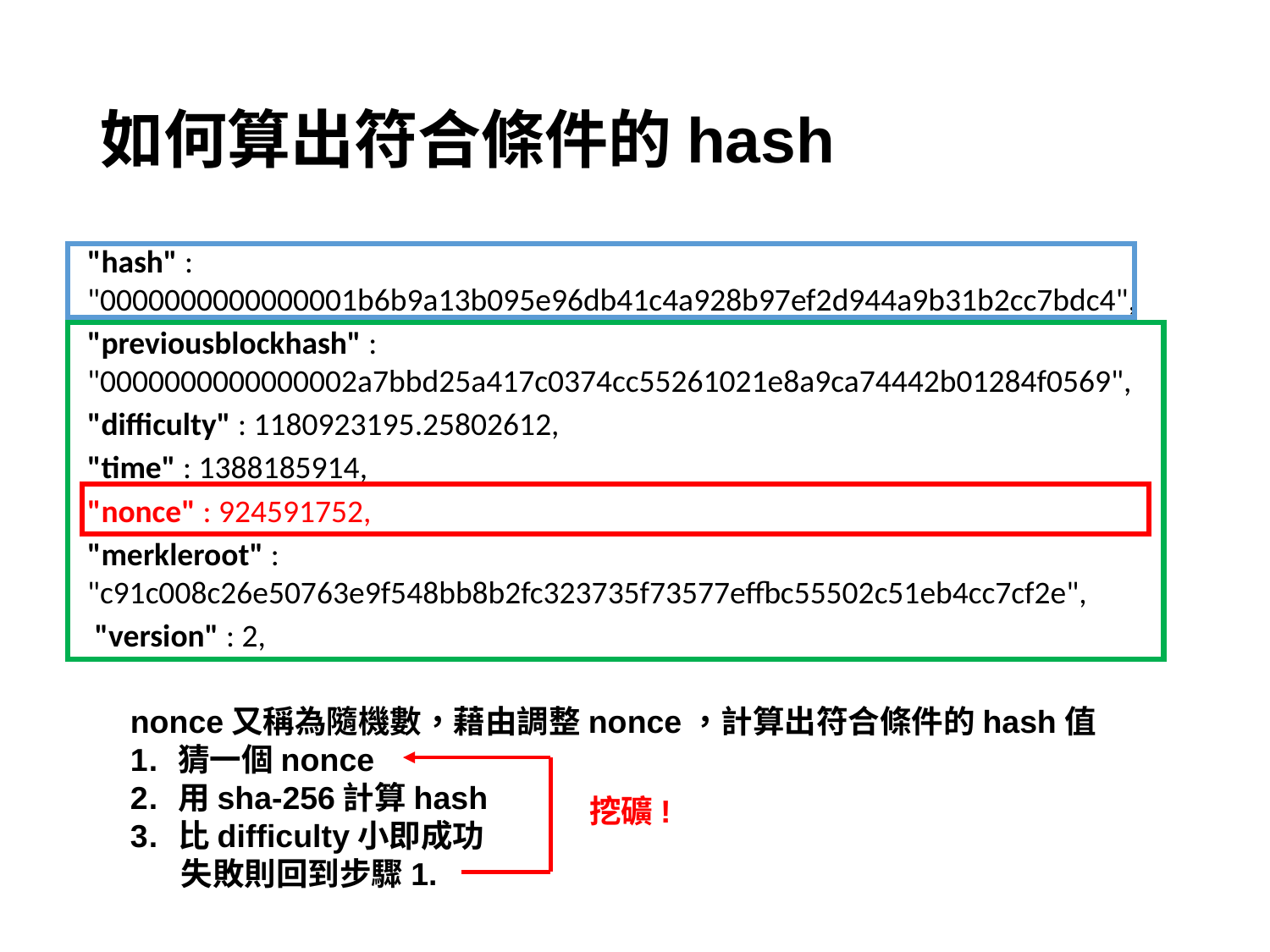

# 如何算出符合條件的hash
"hash" : "0000000000000001b6b9a13b095e96db41c4a928b97ef2d944a9b31b2cc7bdc4",
"previousblockhash" : "0000000000000002a7bbd25a417c0374cc55261021e8a9ca74442b01284f0569",
"difficulty" : 1180923195.25802612,
"time" : 1388185914,
"nonce" : 924591752,
"merkleroot" : "c91c008c26e50763e9f548bb8b2fc323735f73577effbc55502c51eb4cc7cf2e",
 "version" : 2,

nonce又稱為隨機數，藉由調整nonce，計算出符合條件的hash值
猜一個nonce
用sha-256計算hash
比difficulty小即成功
      失敗則回到步驟1.
挖礦!